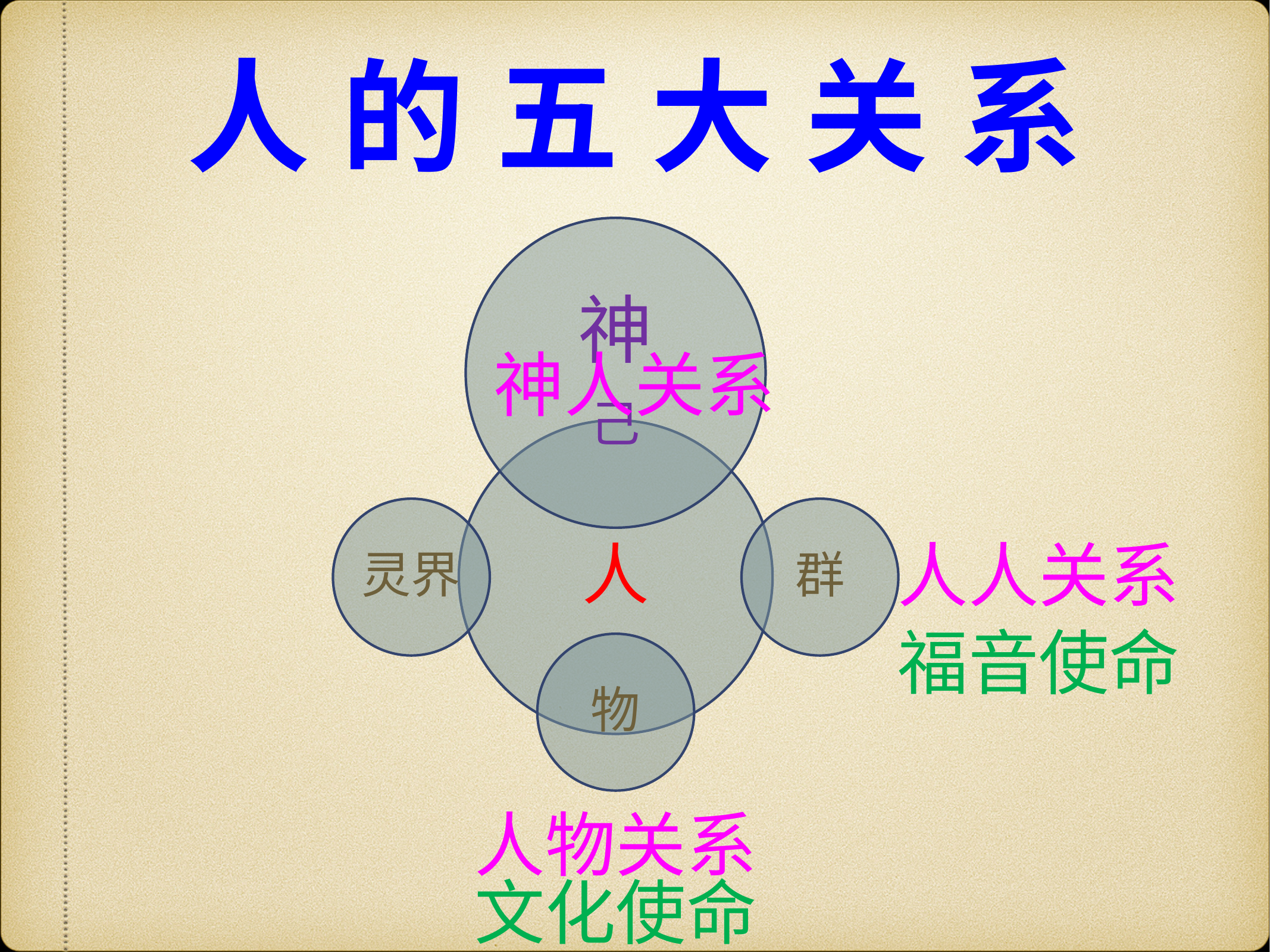

人的五大关系
人
神
己
群
物
灵界
神人关系
人人关系
福音使命
人物关系
文化使命